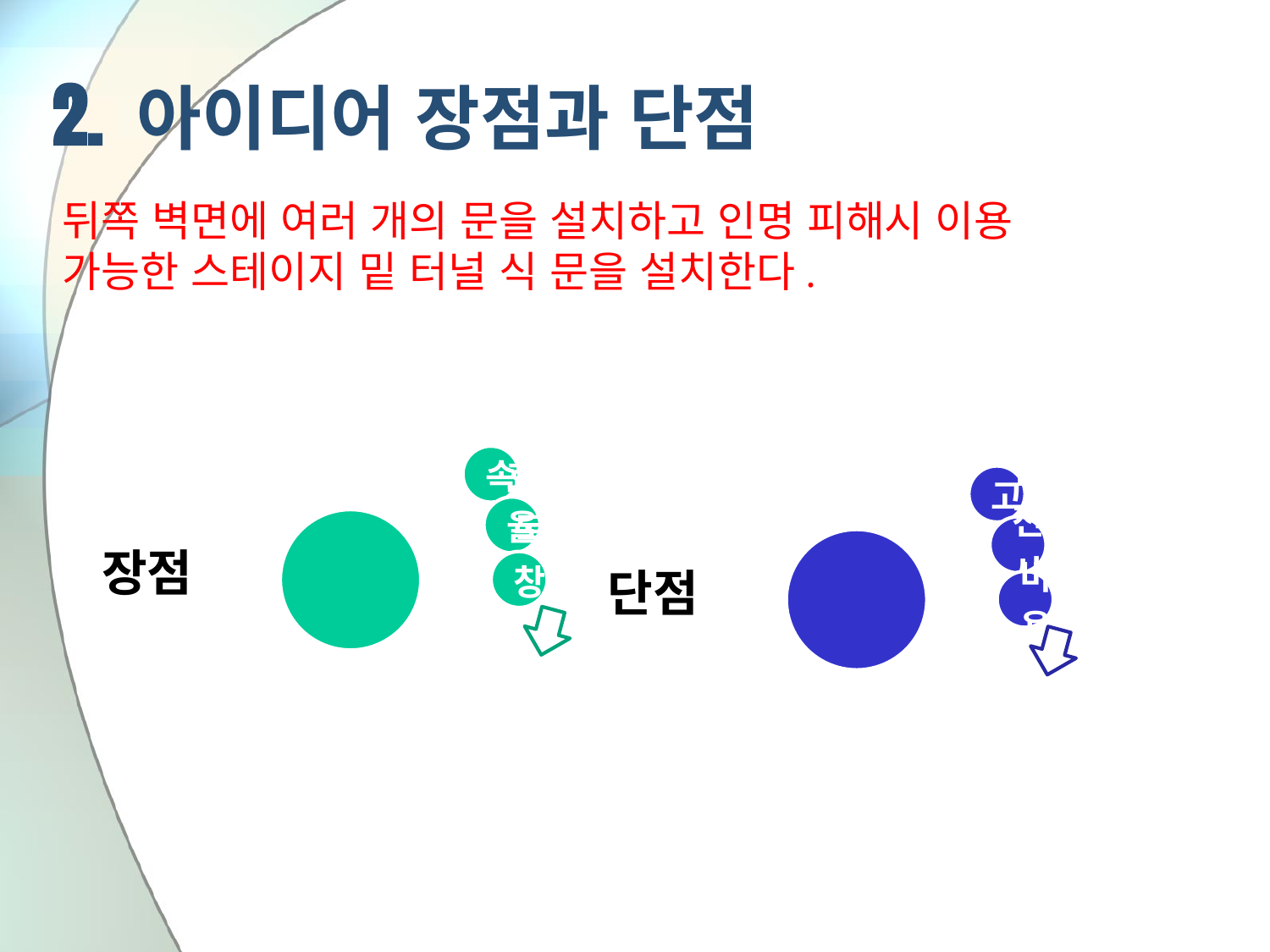

# 2. 아이디어 장점과 단점
뒤쪽 벽면에 여러 개의 문을 설치하고 인명 피해시 이용 가능한 스테이지 밑 터널 식 문을 설치한다.

장점
단점